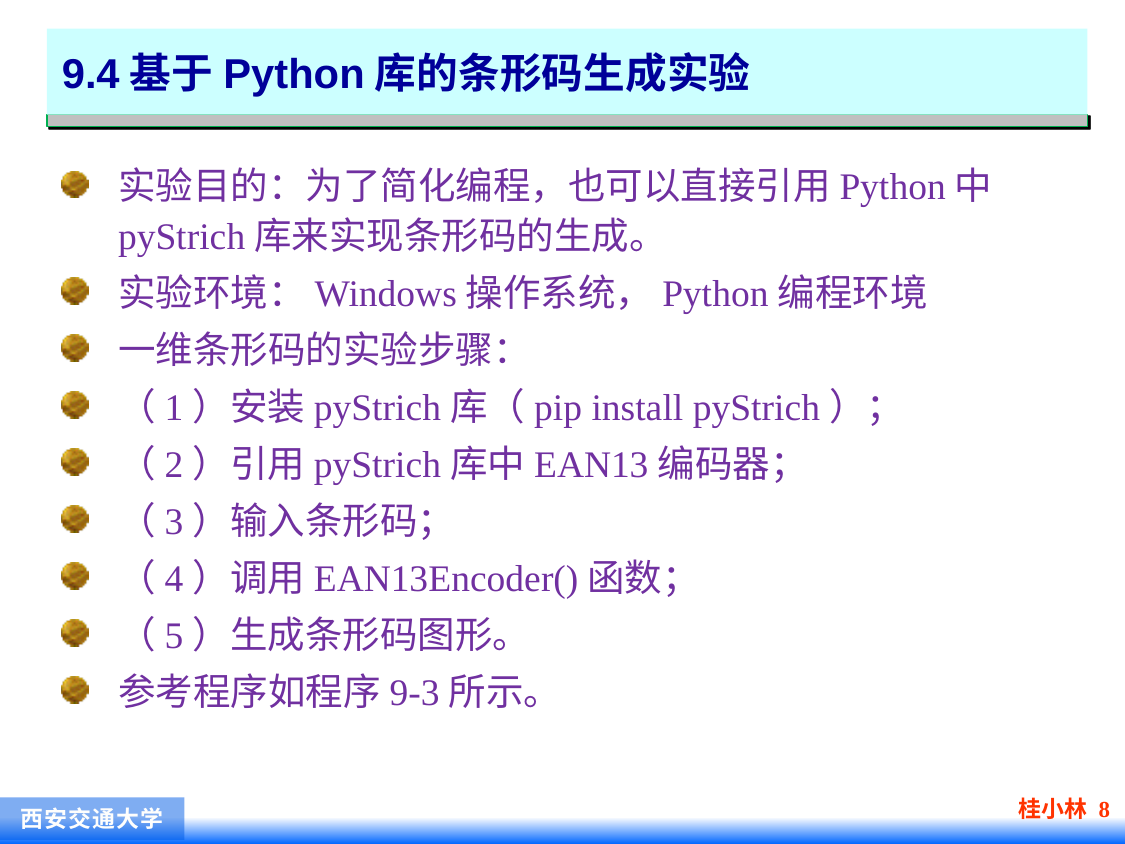

# 9.4基于Python库的条形码生成实验
实验目的：为了简化编程，也可以直接引用Python中pyStrich库来实现条形码的生成。
实验环境：Windows操作系统，Python编程环境
一维条形码的实验步骤：
（1）安装pyStrich库（pip install pyStrich）；
（2）引用pyStrich库中EAN13编码器；
（3）输入条形码；
（4）调用EAN13Encoder()函数；
（5）生成条形码图形。
参考程序如程序9-3所示。

桂小林 8